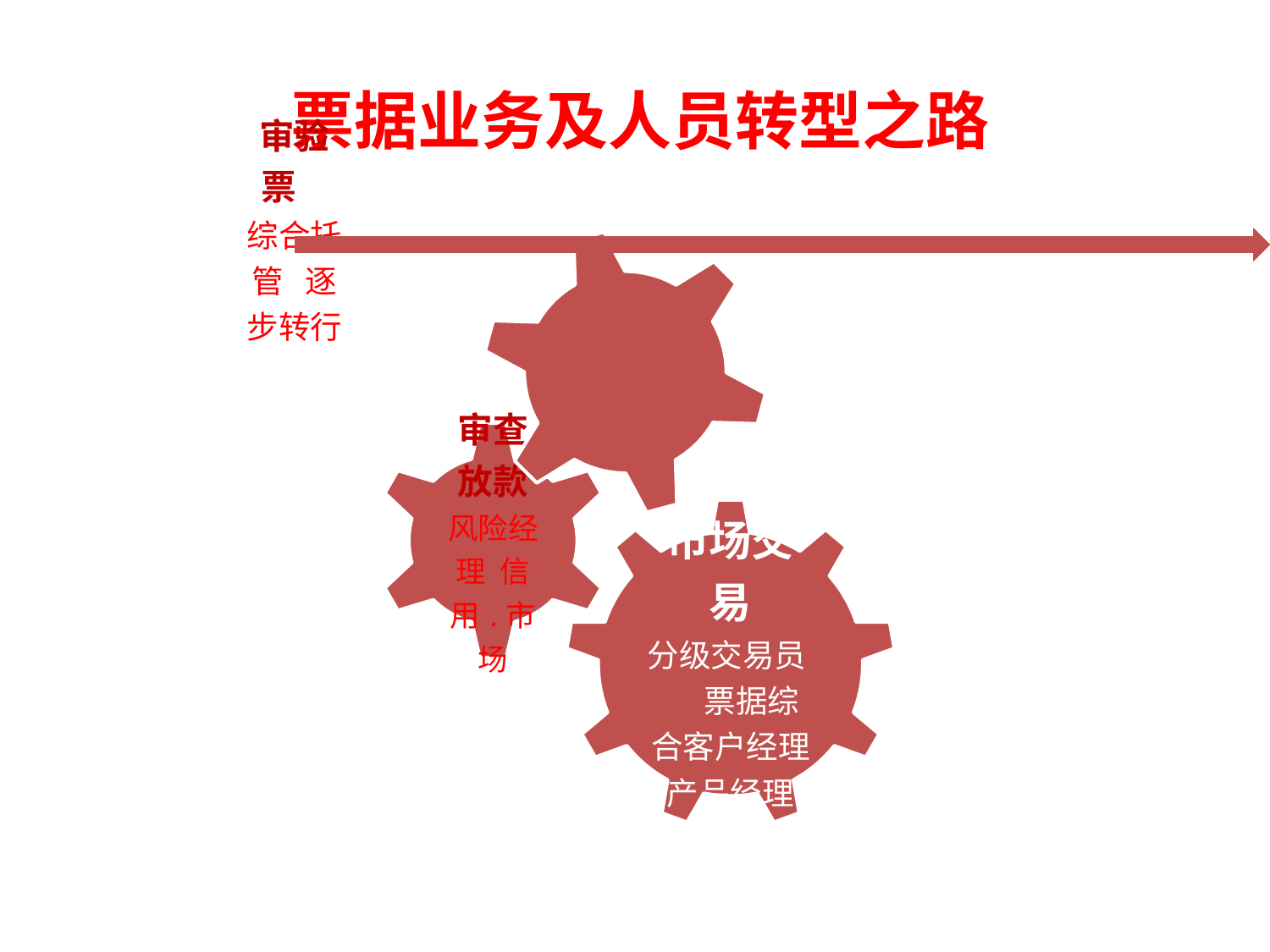

# 票据业务及人员转型之路
市场交易
分级交易员        票据综合客户经理产品经理
审查放款风险经理  信用.市场
审验票     综合托管   逐步转行